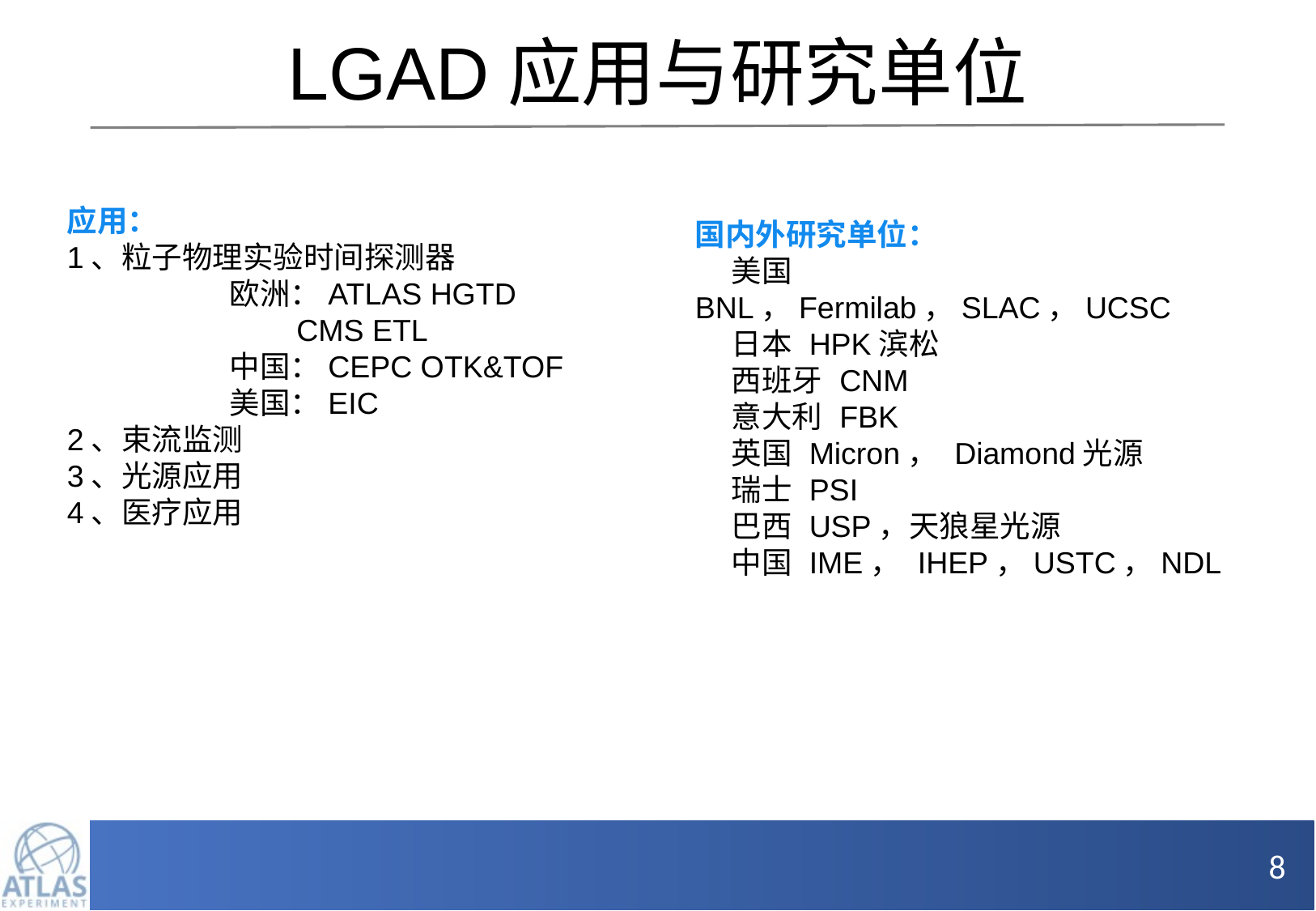

# LGAD应用与研究单位
应用：
1、粒子物理实验时间探测器
                欧洲：ATLAS HGTD
                           CMS ETL
                中国：CEPC OTK&TOF
                美国：EIC
2、束流监测
3、光源应用
4、医疗应用
国内外研究单位：
   美国 BNL，Fermilab，SLAC，UCSC
   日本 HPK滨松
   西班牙 CNM
   意大利 FBK
   英国 Micron， Diamond光源
   瑞士 PSI
   巴西 USP，天狼星光源
   中国 IME， IHEP，USTC，NDL